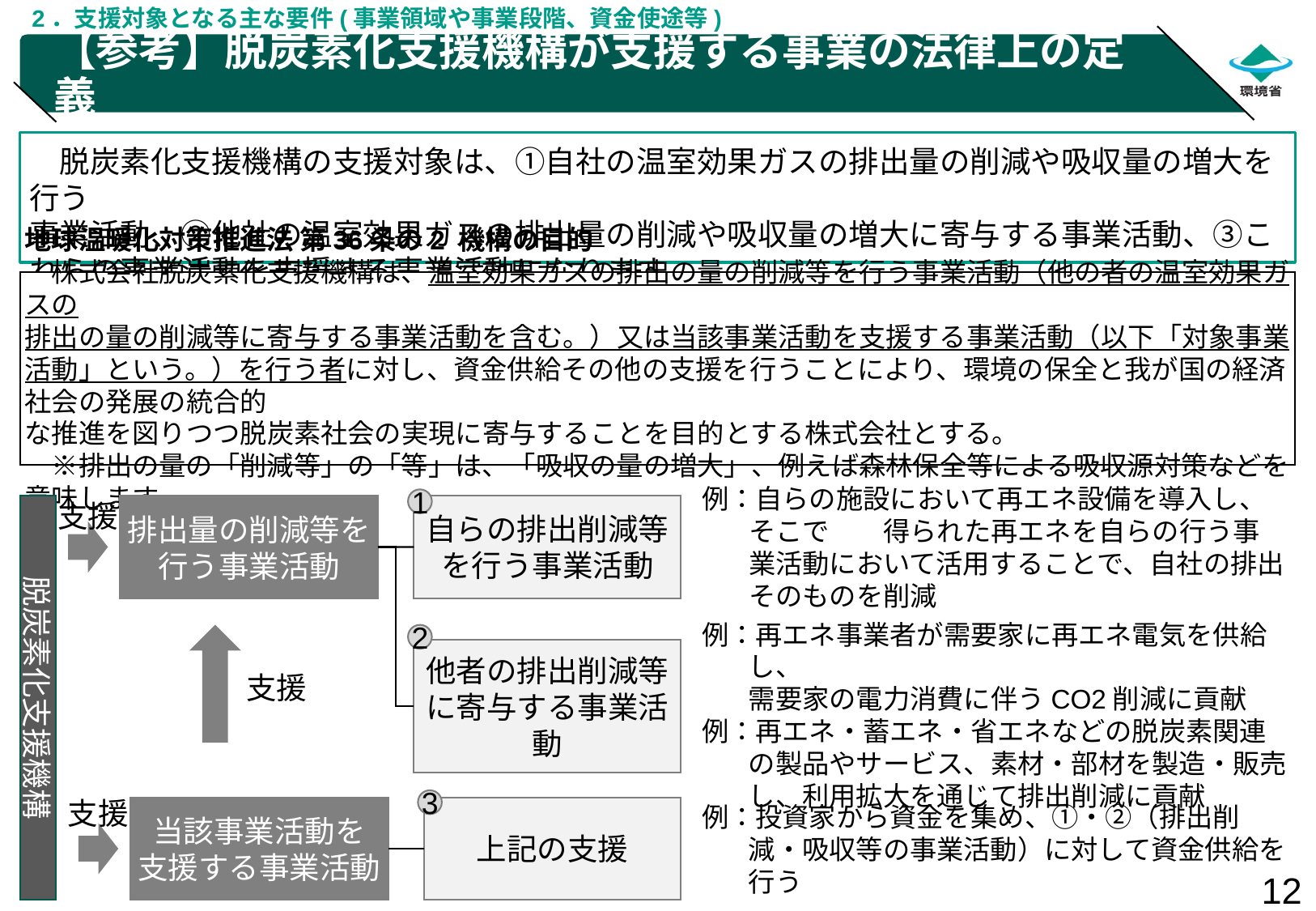

2．支援対象となる主な要件(事業領域や事業段階、資金使途等)
# 【参考】脱炭素化支援機構が支援する事業の法律上の定義
　脱炭素化支援機構の支援対象は、①自社の温室効果ガスの排出量の削減や吸収量の増大を行う
事業活動、②他社の温室効果ガスの排出量の削減や吸収量の増大に寄与する事業活動、③これらの事業活動を支援する事業活動になります。
地球温暖化対策推進法 第36条の2 機構の目的
　株式会社脱炭素化支援機構は、温室効果ガスの排出の量の削減等を行う事業活動（他の者の温室効果ガスの
排出の量の削減等に寄与する事業活動を含む。）又は当該事業活動を支援する事業活動（以下「対象事業活動」という。）を行う者に対し、資金供給その他の支援を行うことにより、環境の保全と我が国の経済社会の発展の統合的
な推進を図りつつ脱炭素社会の実現に寄与することを目的とする株式会社とする。
　※排出の量の「削減等」の「等」は、「吸収の量の増大」、例えば森林保全等による吸収源対策などを意味します。
1
支援
脱炭素化支援機構
排出量の削減等を行う事業活動
自らの排出削減等を行う事業活動
例：自らの施設において再エネ設備を導入し、そこで　　得られた再エネを自らの行う事業活動において活用することで、自社の排出そのものを削減

2
例：再エネ事業者が需要家に再エネ電気を供給し、
需要家の電力消費に伴うCO2削減に貢献
例：再エネ・蓄エネ・省エネなどの脱炭素関連の製品やサービス、素材・部材を製造・販売し、利用拡大を通じて排出削減に貢献
他者の排出削減等に寄与する事業活動

支援
支援
3

当該事業活動を
支援する事業活動
上記の支援
例：投資家から資金を集め、①・②（排出削減・吸収等の事業活動）に対して資金供給を行う